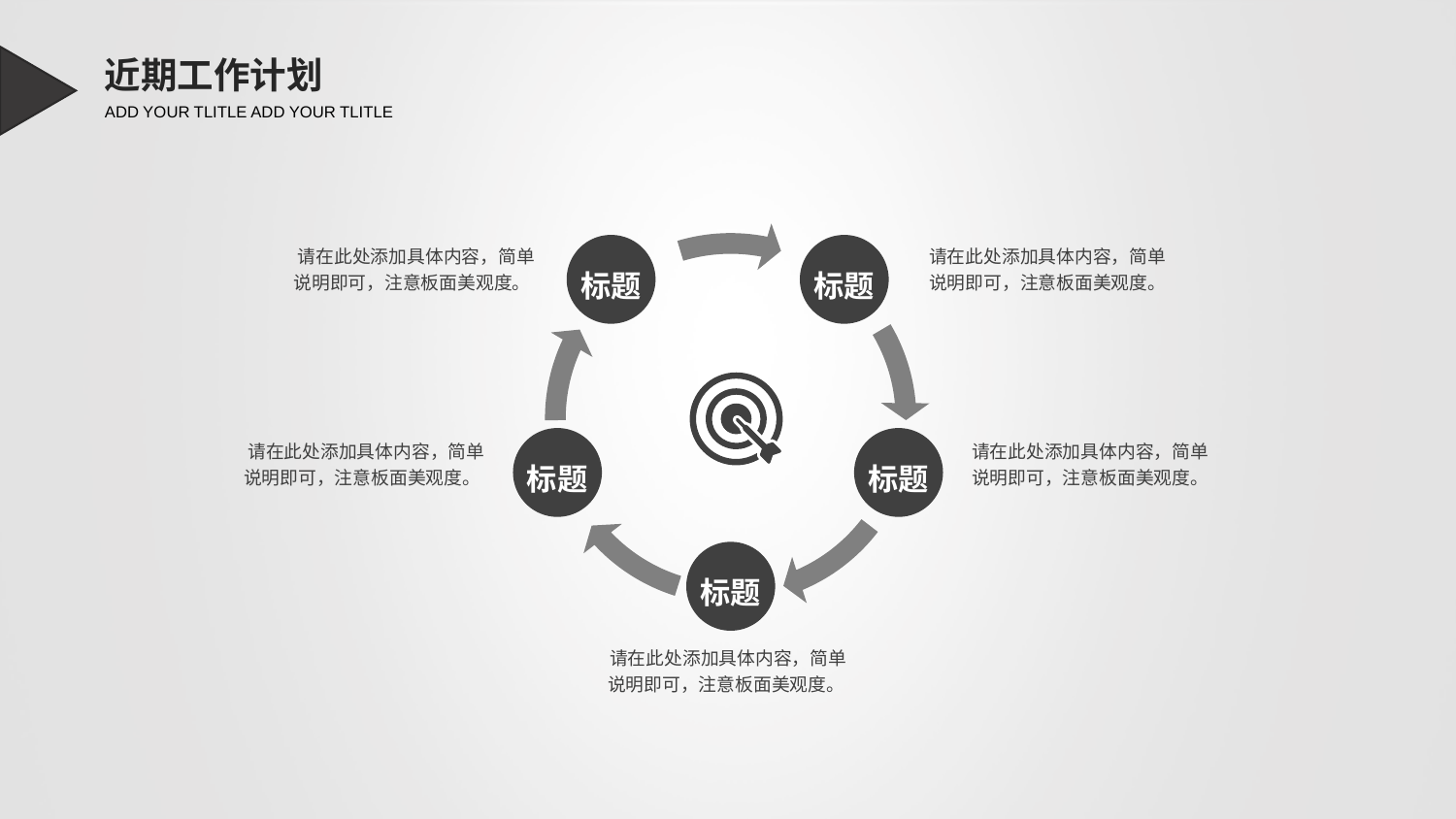

近期工作计划

ADD YOUR TLITLE ADD YOUR TLITLE

标题

标题

标题

标题

标题
请在此处添加具体内容，简单说明即可，注意板面美观度。
请在此处添加具体内容，简单说明即可，注意板面美观度。
请在此处添加具体内容，简单说明即可，注意板面美观度。
请在此处添加具体内容，简单说明即可，注意板面美观度。
请在此处添加具体内容，简单说明即可，注意板面美观度。